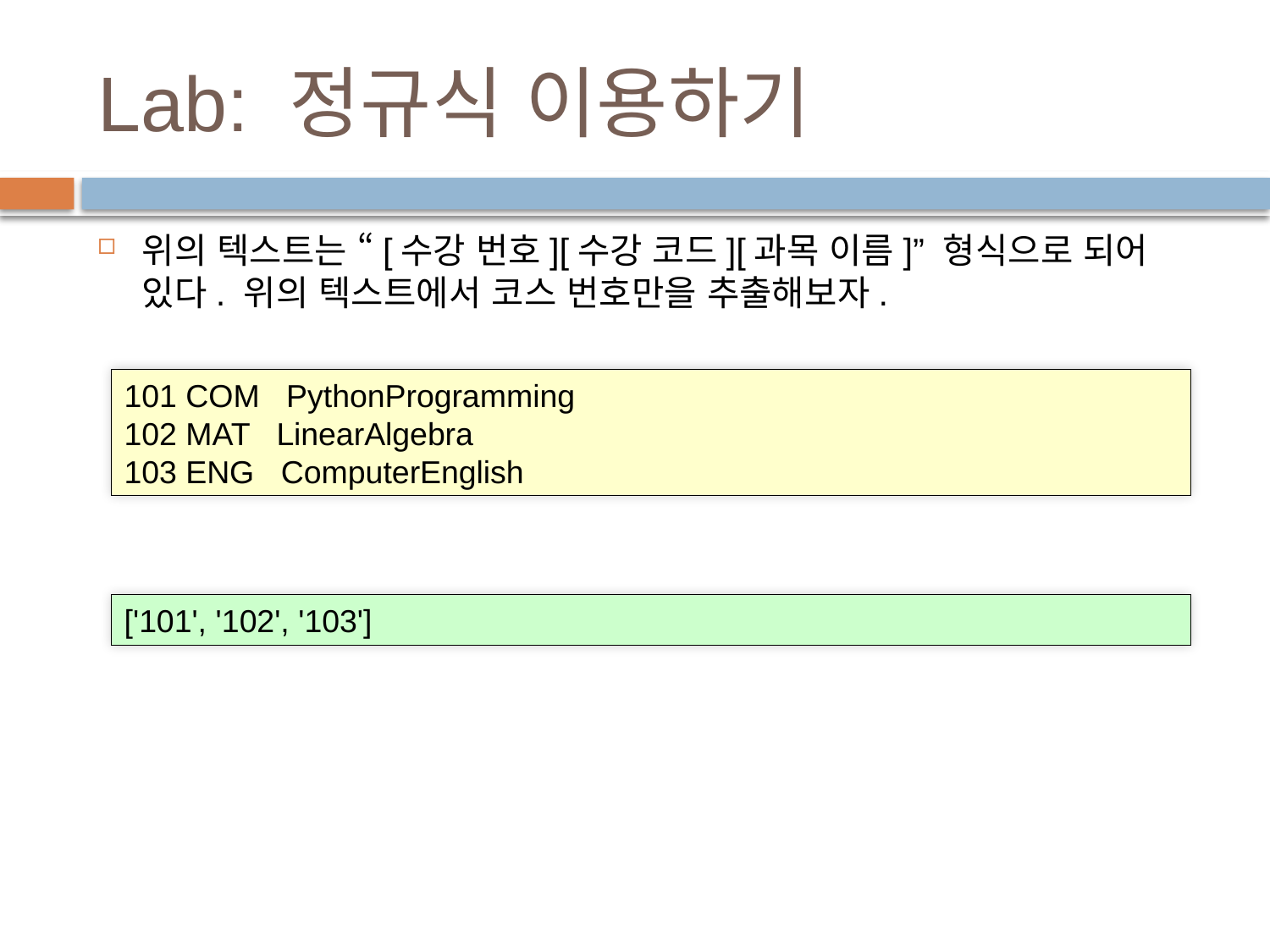

# Lab: 정규식 이용하기
위의 텍스트는 “[수강 번호][수강 코드][과목 이름]” 형식으로 되어 있다. 위의 텍스트에서 코스 번호만을 추출해보자.
101 COM   PythonProgramming
102 MAT   LinearAlgebra
103 ENG   ComputerEnglish
['101', '102', '103']